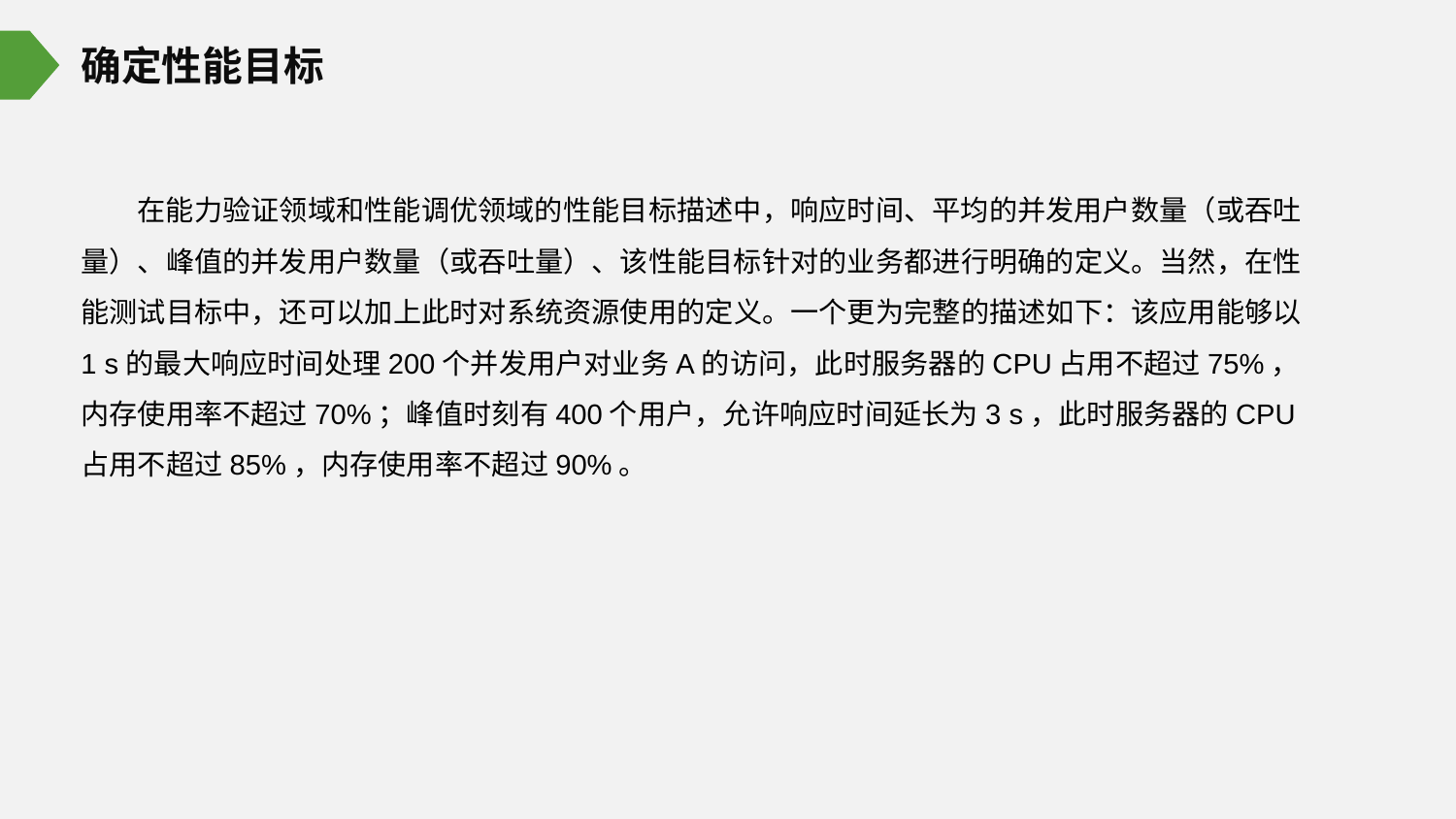

确定性能目标
在能力验证领域和性能调优领域的性能目标描述中，响应时间、平均的并发用户数量（或吞吐量）、峰值的并发用户数量（或吞吐量）、该性能目标针对的业务都进行明确的定义。当然，在性能测试目标中，还可以加上此时对系统资源使用的定义。一个更为完整的描述如下：该应用能够以1 s的最大响应时间处理200个并发用户对业务A的访问，此时服务器的CPU占用不超过75%，内存使用率不超过70%；峰值时刻有400个用户，允许响应时间延长为3 s，此时服务器的CPU占用不超过85%，内存使用率不超过90%。